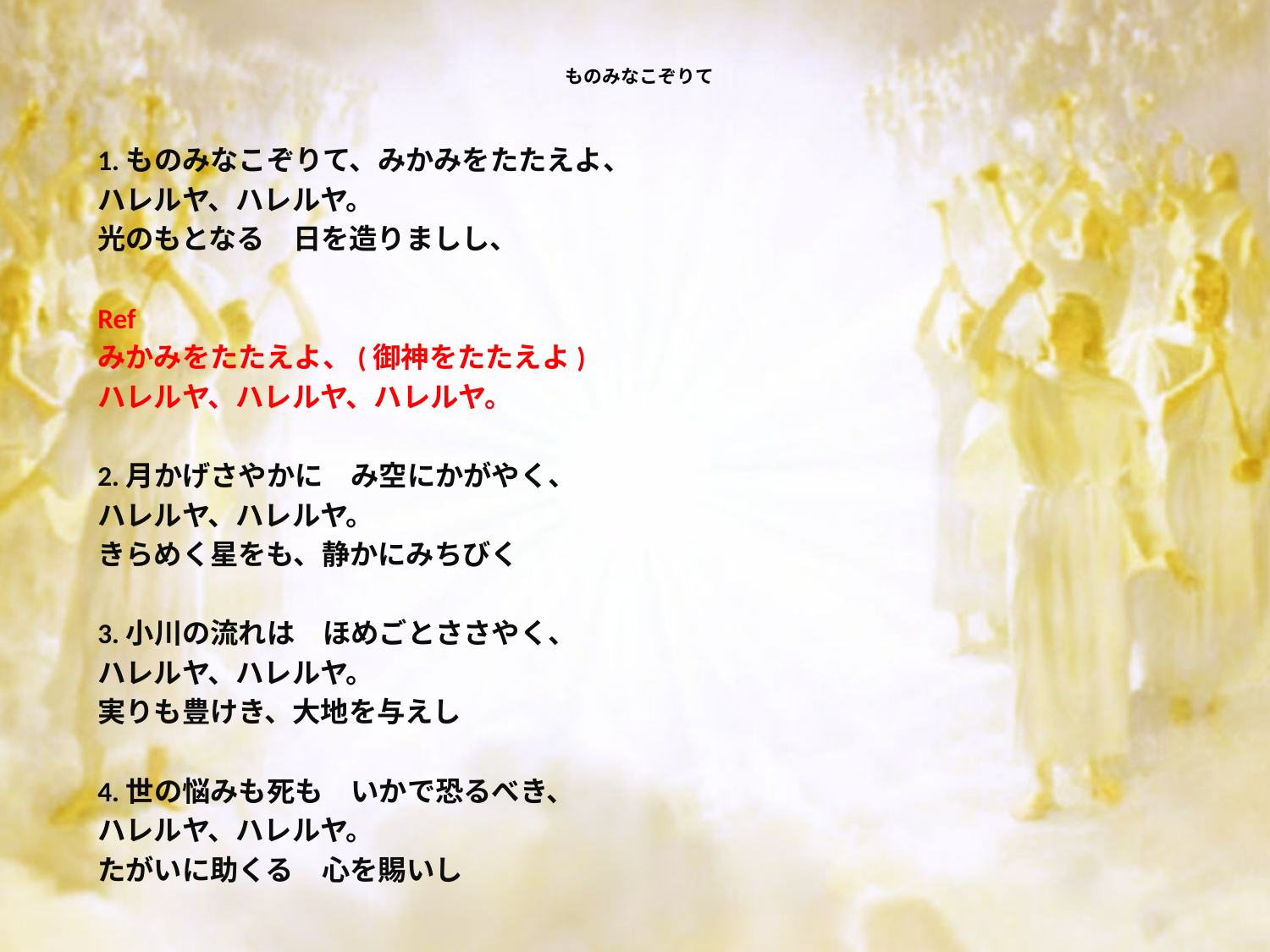

# ものみなこぞりて
1.ものみなこぞりて、みかみをたたえよ、
ハレルヤ、ハレルヤ。
光のもとなる　日を造りましし、

Ref
みかみをたたえよ、(御神をたたえよ)
ハレルヤ、ハレルヤ、ハレルヤ。

2.月かげさやかに　み空にかがやく、
ハレルヤ、ハレルヤ。
きらめく星をも、静かにみちびく

3.小川の流れは　ほめごとささやく、
ハレルヤ、ハレルヤ。
実りも豊けき、大地を与えし

4.世の悩みも死も　いかで恐るべき、
ハレルヤ、ハレルヤ。
たがいに助くる　心を賜いし